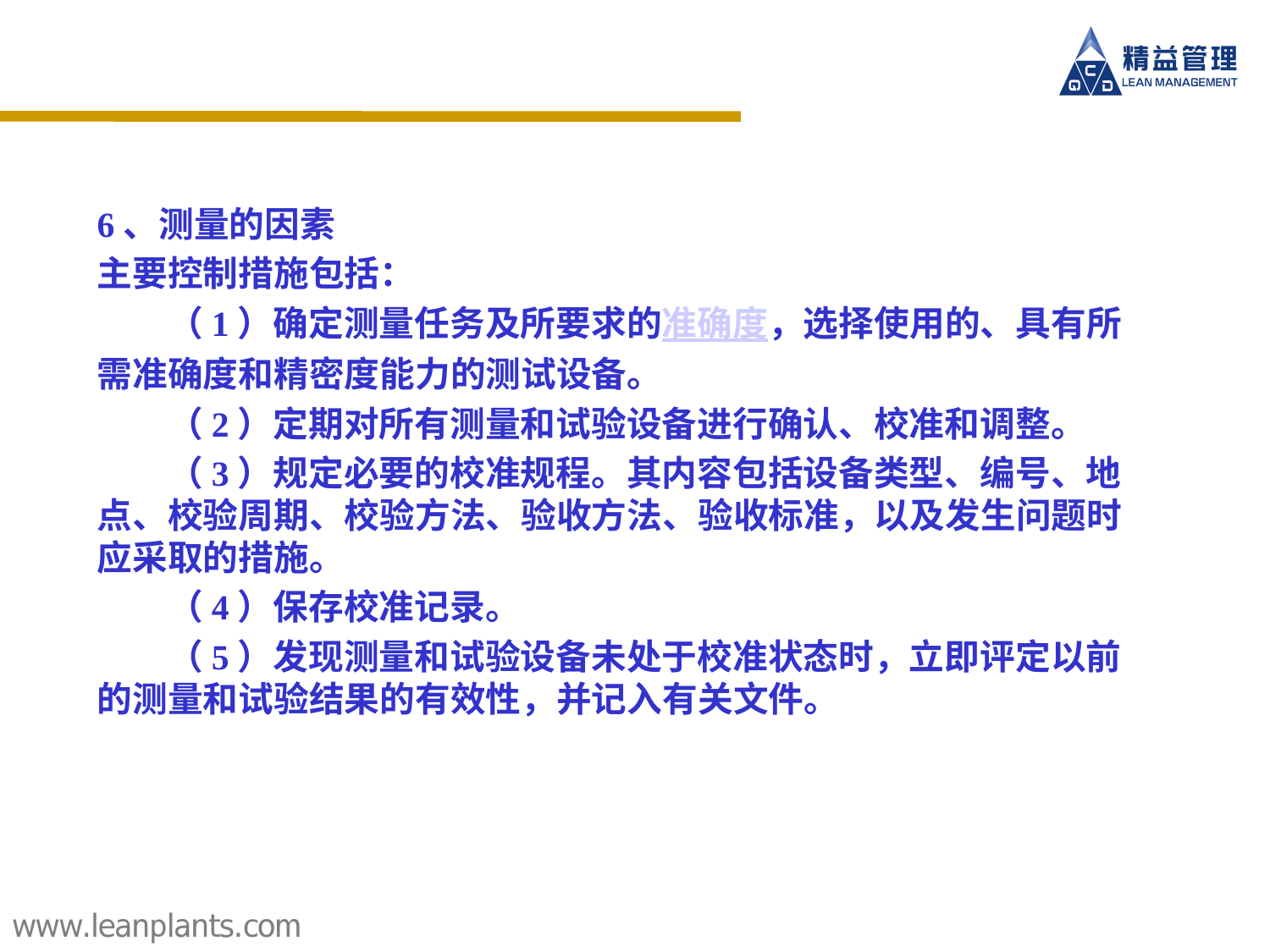

6、测量的因素
主要控制措施包括：
　　（1）确定测量任务及所要求的准确度，选择使用的、具有所需准确度和精密度能力的测试设备。
　　（2）定期对所有测量和试验设备进行确认、校准和调整。
　　（3）规定必要的校准规程。其内容包括设备类型、编号、地点、校验周期、校验方法、验收方法、验收标准，以及发生问题时应采取的措施。
　　（4）保存校准记录。
　　（5）发现测量和试验设备未处于校准状态时，立即评定以前的测量和试验结果的有效性，并记入有关文件。